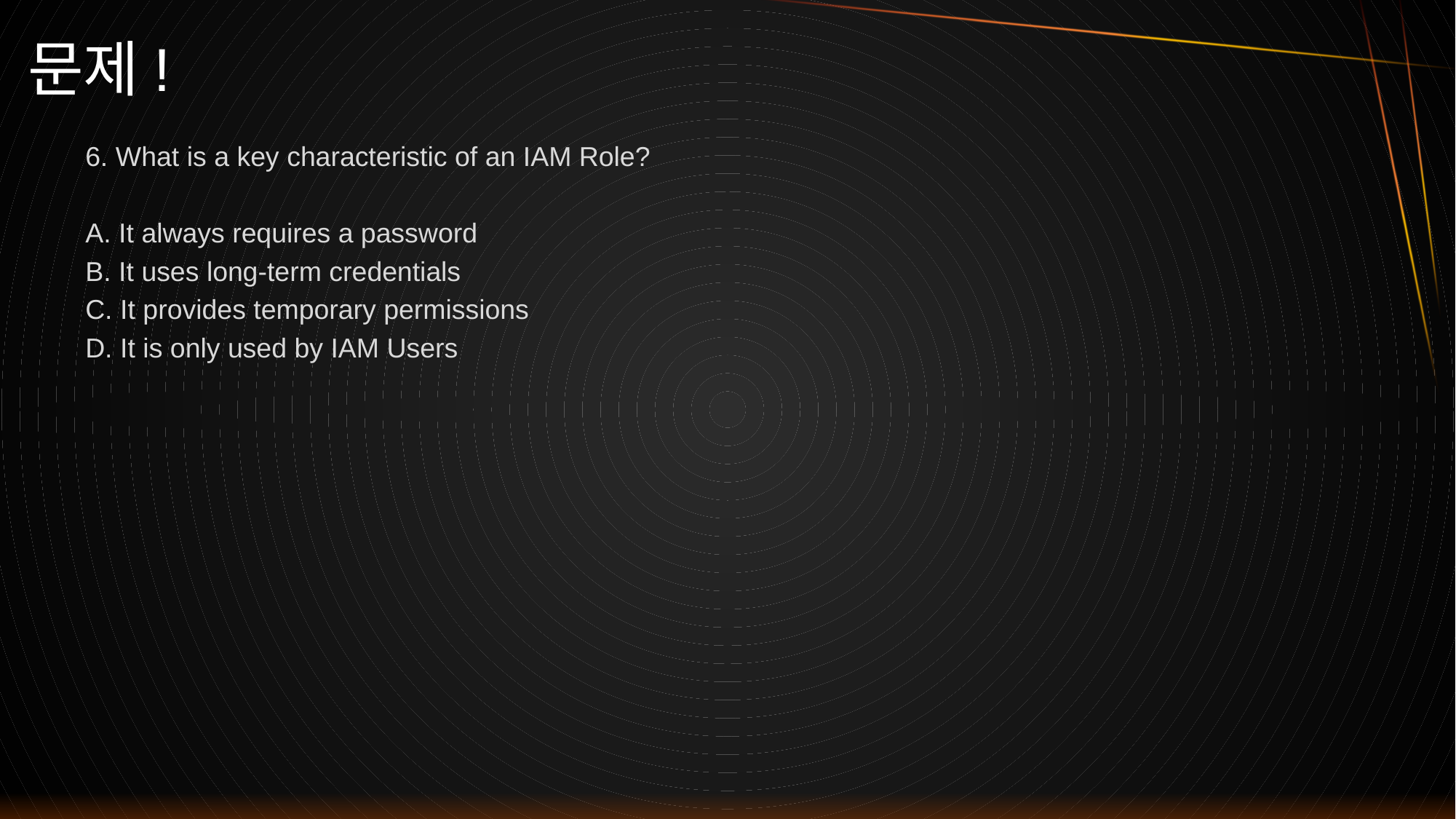

# 문제!
6. What is a key characteristic of an IAM Role?

A. It always requires a password
B. It uses long-term credentials
C. It provides temporary permissions
D. It is only used by IAM Users